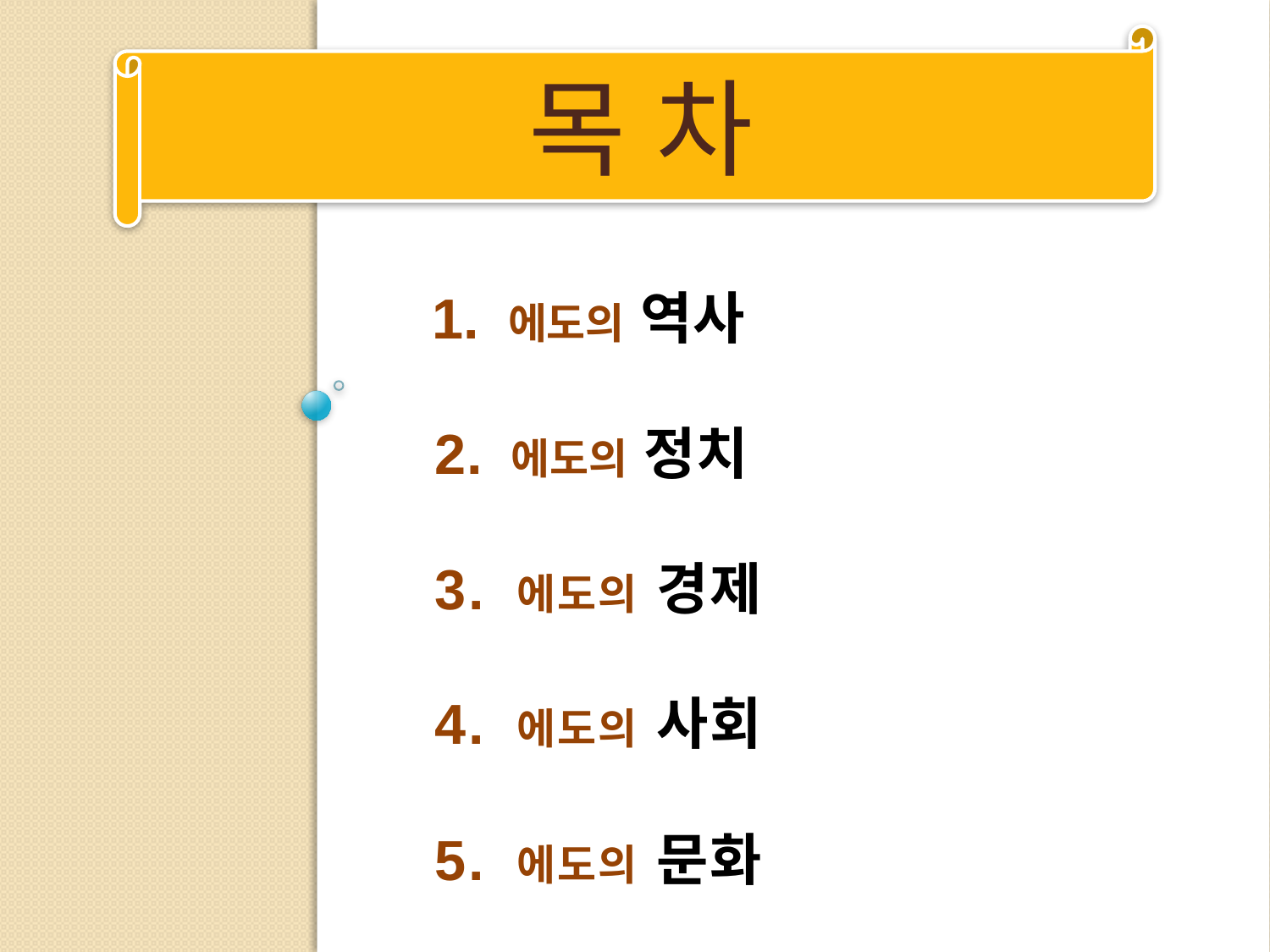

목 차
     1. 에도의 역사
2. 에도의 정치
3. 에도의 경제
4. 에도의 사회
5. 에도의 문화